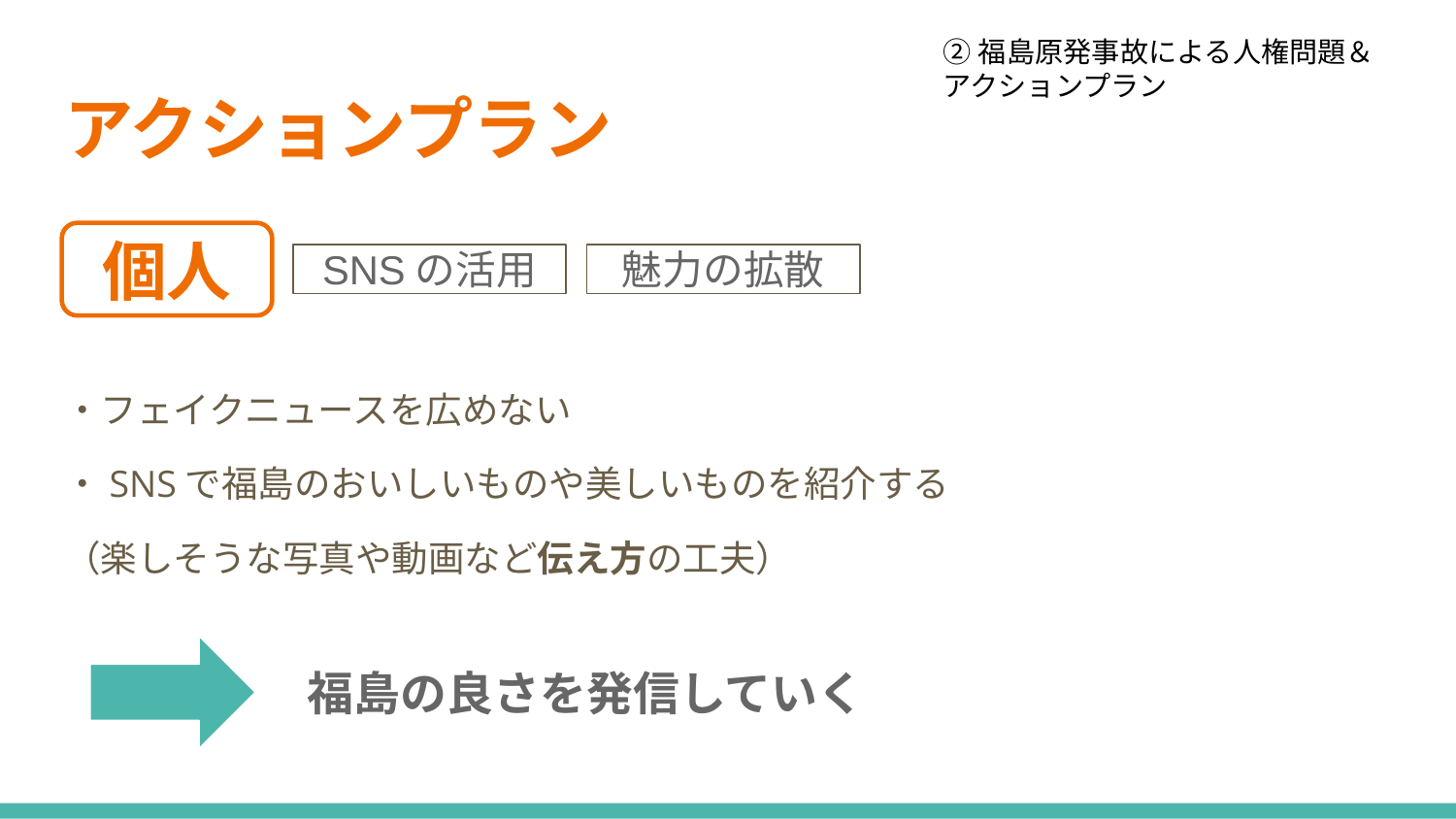

②福島原発事故による人権問題＆アクションプラン
# アクションプラン
個人
SNSの活用
魅力の拡散
・フェイクニュースを広めない
・SNSで福島のおいしいものや美しいものを紹介する
（楽しそうな写真や動画など伝え方の工夫）

福島の良さを発信していく